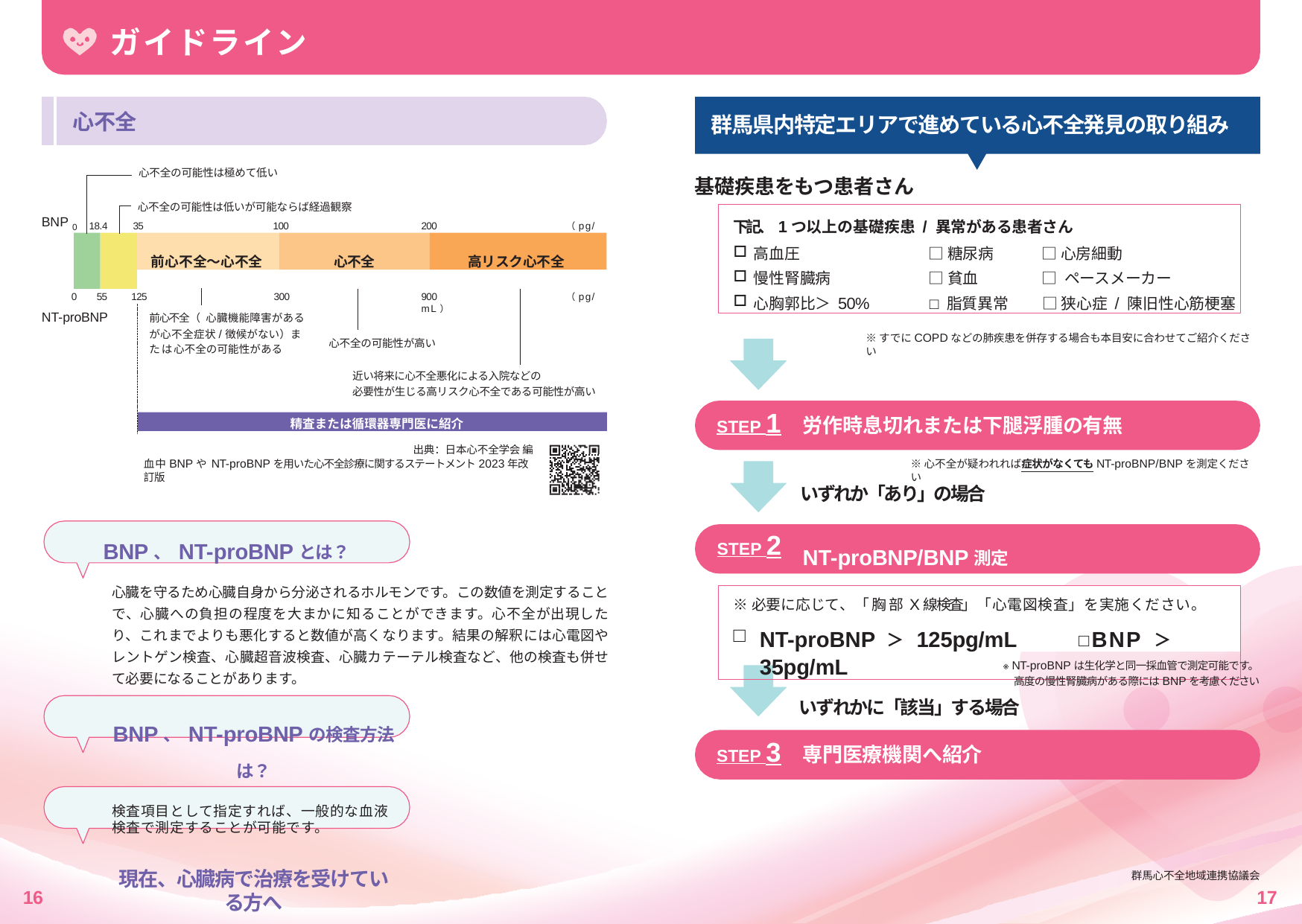

# ガイドライン

心不全
群馬県内特定エリアで進めている心不全発見の取り組み

心不全の可能性は極めて低い
基礎疾患をもつ患者さん

心不全の可能性は低いが可能ならば経過観察
35	100
下記、1つ以上の基礎疾患 / 異常がある患者さん
高血圧	□ 糖尿病	□ 心房細動
慢性腎臓病	□ 貧血	□ ペースメーカー
心胸郭比＞ 50%	□ 脂質異常	□ 狭心症 / 陳旧性心筋梗塞
BNP 0
18.4
200	（pg/mL）

前心不全～心不全

心不全

高リスク心不全

0	55	125
300
前心不全（心臓機能障害があるが心不全症状/徴候がない）または心不全の可能性がある
900	（pg/mL）

NT-proBNP
※すでにCOPDなどの肺疾患を併存する場合も本目安に合わせてご紹介ください
心不全の可能性が高い

近い将来に心不全悪化による入院などの
必要性が生じる高リスク心不全である可能性が高い

STEP 1
労作時息切れまたは下腿浮腫の有無
精査または循環器専門医に紹介
出典：日本心不全学会 編血中BNPやNT-proBNPを用いた心不全診療に関するステートメント2023年改訂版

※心不全が疑われれば症状がなくてもNT-proBNP/BNPを測定ください

いずれか「あり」の場合

STEP 2
BNP、NT-proBNPとは？
心臓を守るため心臓自身から分泌されるホルモンです。この数値を測定することで、心臓への負担の程度を大まかに知ることができます。心不全が出現したり、これまでよりも悪化すると数値が高くなります。結果の解釈には心電図やレントゲン検査、心臓超音波検査、心臓カテーテル検査など、他の検査も併せて必要になることがあります。

BNP、NT-proBNPの検査方法は？
検査項目として指定すれば、一般的な血液検査で測定することが可能です。

現在、心臓病で治療を受けている方へ
BNP、NT-proBNPはそれぞれの患者さんで最適な値が異なります。ご自身の数値の解釈については主治医の先生へご相談ください。
NT-proBNP/BNP測定

※必要に応じて、「胸部X線検査」「心電図検査」を実施ください。
NT-proBNP ＞ 125pg/mL	□BNP ＞ 35pg/mL
※NT-proBNPは生化学と同一採血管で測定可能です。高度の慢性腎臓病がある際にはBNPを考慮ください
いずれかに「該当」する場合

STEP 3
専門医療機関へ紹介

群馬心不全地域連携協議会
16
17